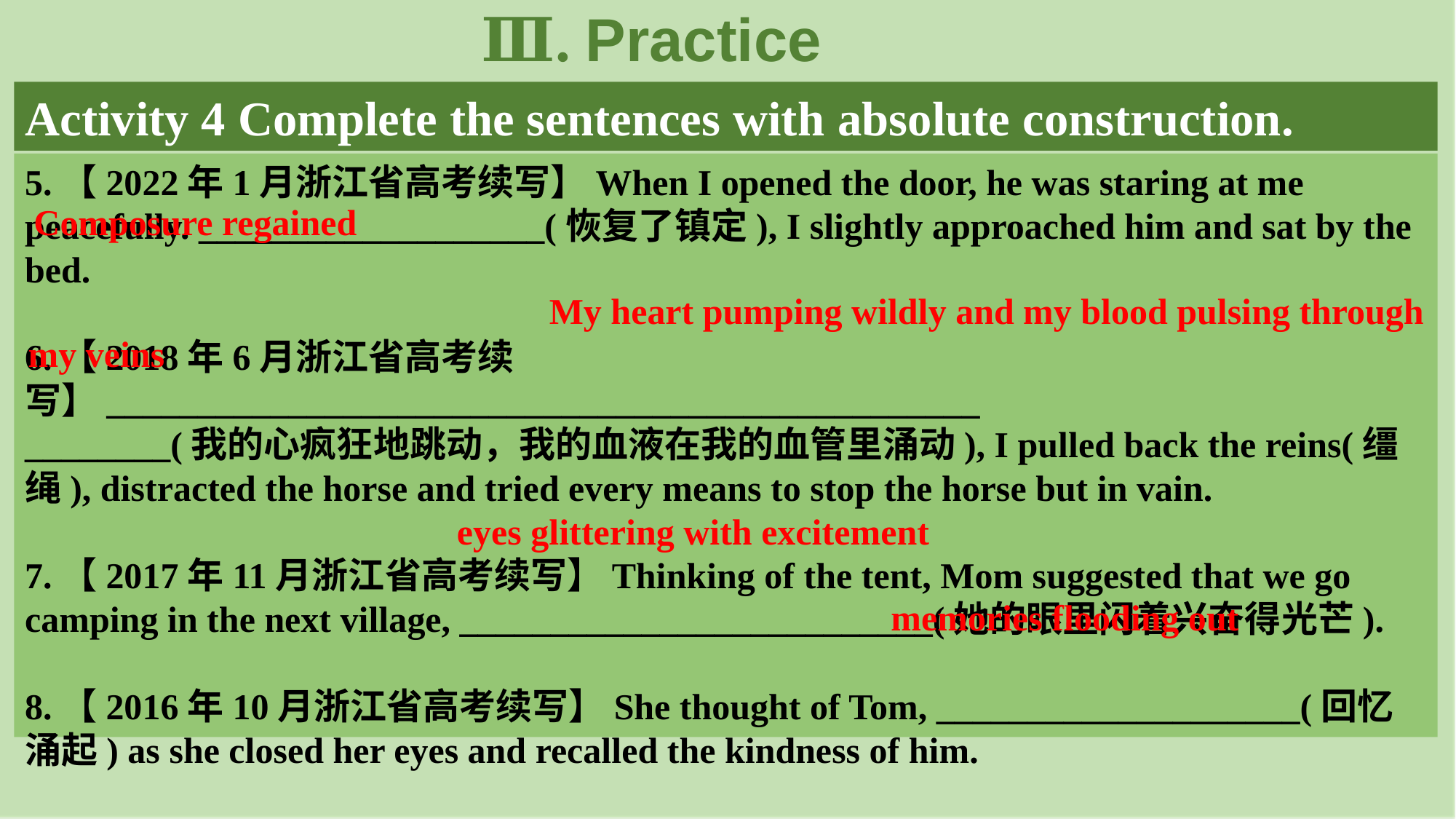

Ⅲ. Practice
Activity 4 Complete the sentences with absolute construction.
5.【2022年1月浙江省高考续写】When I opened the door, he was staring at me peacefully. ___________________(恢复了镇定), I slightly approached him and sat by the bed.

6.【2018年6月浙江省高考续写】________________________________________________
________(我的心疯狂地跳动，我的血液在我的血管里涌动), I pulled back the reins(缰绳), distracted the horse and tried every means to stop the horse but in vain.

7.【2017年11月浙江省高考续写】Thinking of the tent, Mom suggested that we go camping in the next village, __________________________(她的眼里闪着兴奋得光芒).

8.【2016年10月浙江省高考续写】She thought of Tom, ____________________(回忆涌起) as she closed her eyes and recalled the kindness of him.
Composure regained
My heart pumping wildly and my blood pulsing through
my veins
eyes glittering with excitement
memories flooding out